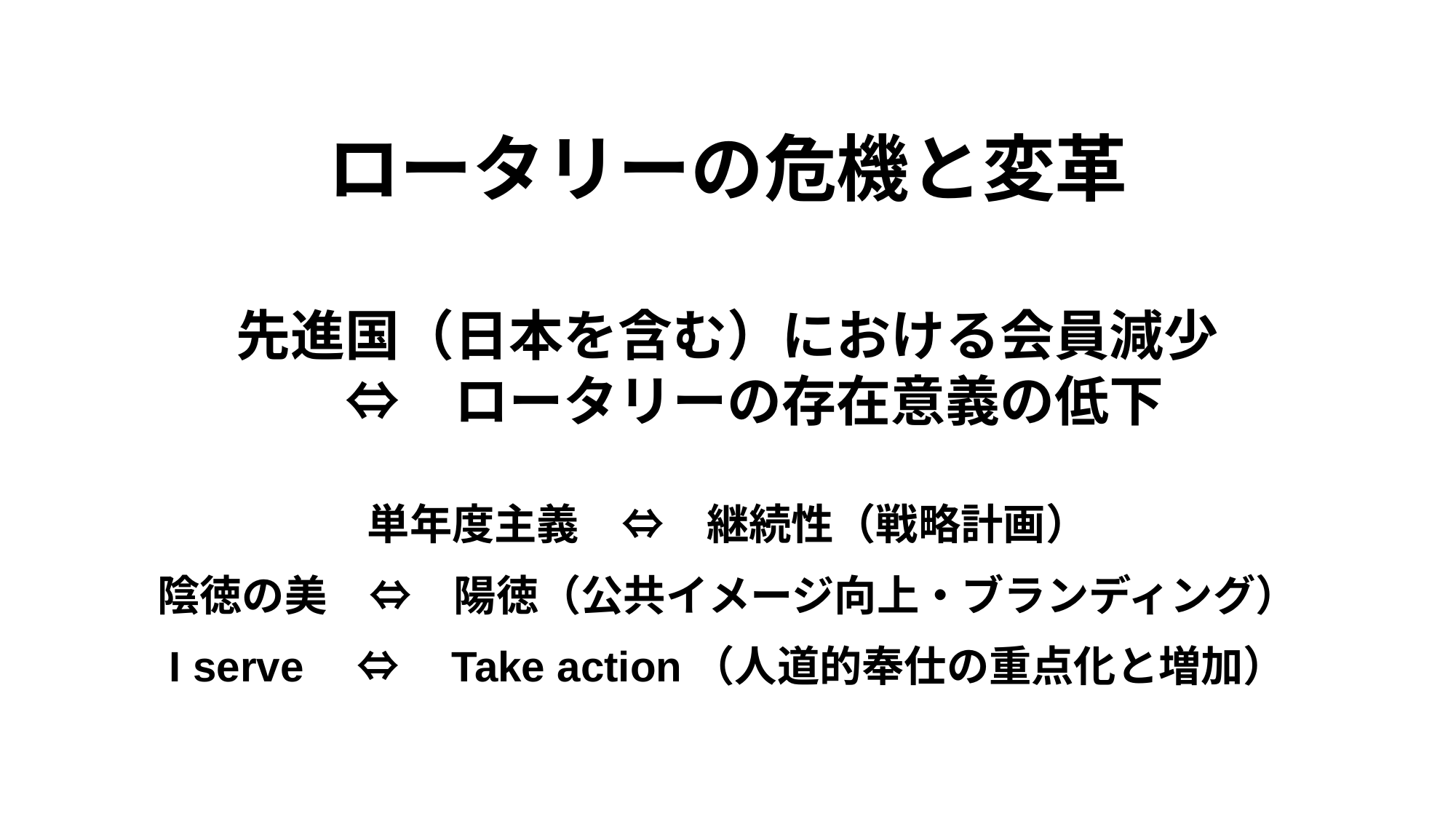

ロータリーの危機と変革

先進国（日本を含む）における会員減少
　⇔　ロータリーの存在意義の低下

単年度主義　⇔　継続性（戦略計画）

陰徳の美　⇔　陽徳（公共イメージ向上・ブランディング）

I serve　⇔　Take action（人道的奉仕の重点化と増加）